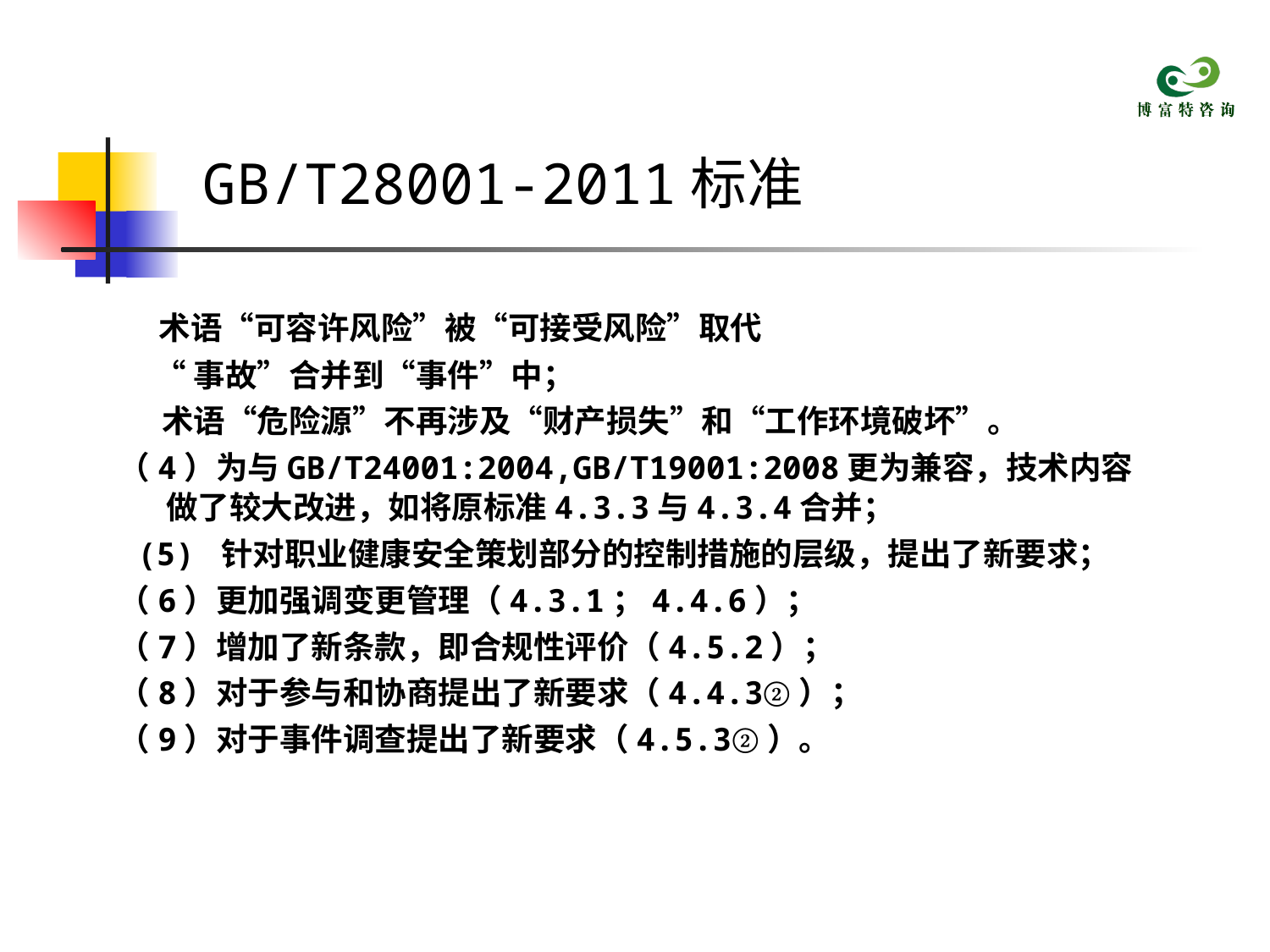

# GB/T28001-2011标准
    术语“可容许风险”被“可接受风险”取代
     “事故”合并到“事件”中；
     术语“危险源”不再涉及“财产损失”和“工作环境破坏”。
（4）为与GB/T24001:2004,GB/T19001:2008更为兼容，技术内容做了较大改进，如将原标准4.3.3与4.3.4合并；
 (5) 针对职业健康安全策划部分的控制措施的层级，提出了新要求；
（6）更加强调变更管理（4.3.1；4.4.6）；
（7）增加了新条款，即合规性评价（4.5.2）；
（8）对于参与和协商提出了新要求（4.4.3②）；
（9）对于事件调查提出了新要求（4.5.3②）。

8